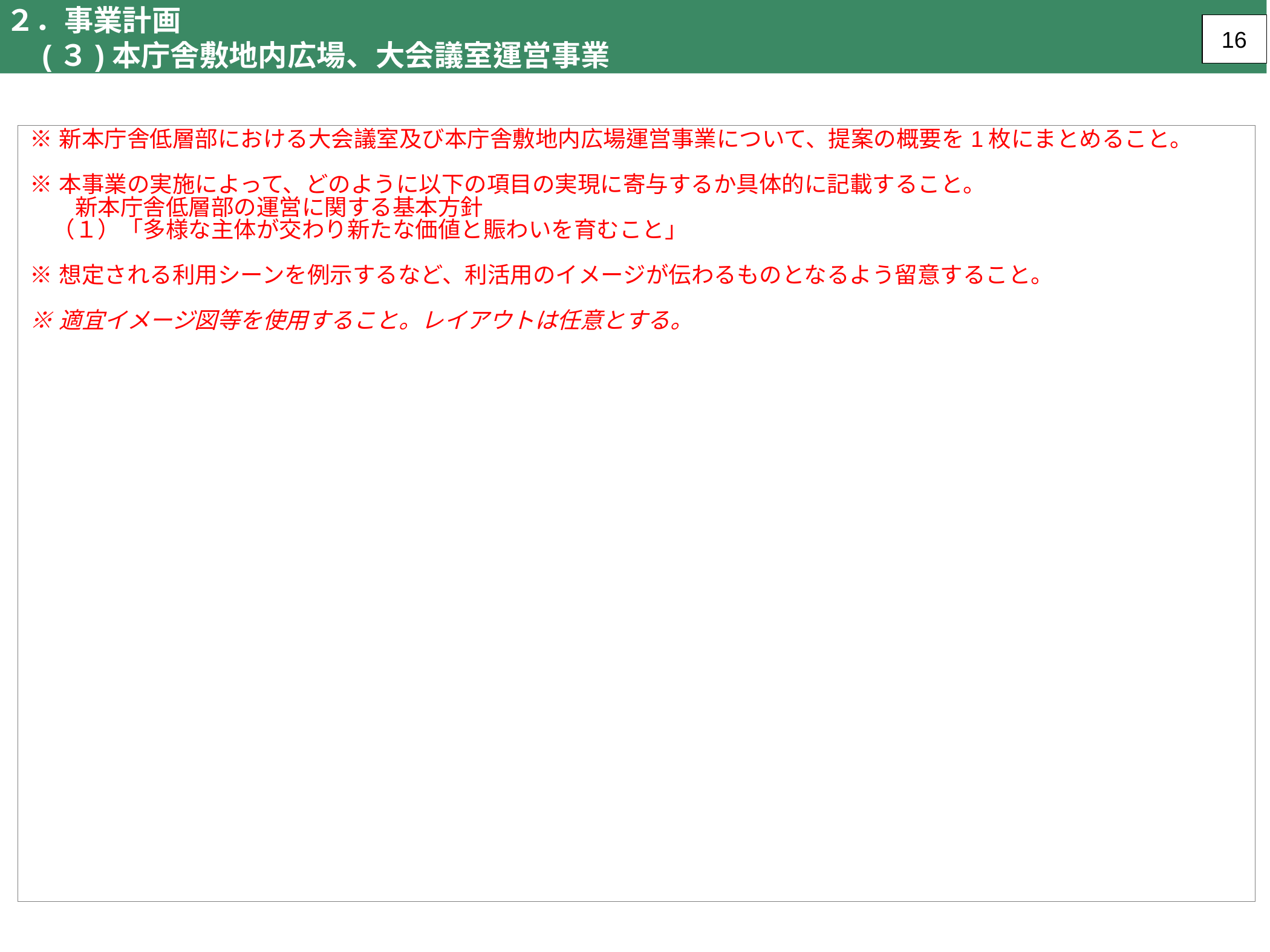

２．事業計画
　(３)本庁舎敷地内広場、大会議室運営事業
16
| ※新本庁舎低層部における大会議室及び本庁舎敷地内広場運営事業について、提案の概要を1枚にまとめること。 ※本事業の実施によって、どのように以下の項目の実現に寄与するか具体的に記載すること。 　　新本庁舎低層部の運営に関する基本方針 　（１）「多様な主体が交わり新たな価値と賑わいを育むこと」 ※想定される利用シーンを例示するなど、利活用のイメージが伝わるものとなるよう留意すること。 ※適宜イメージ図等を使用すること。レイアウトは任意とする。 |
| --- |